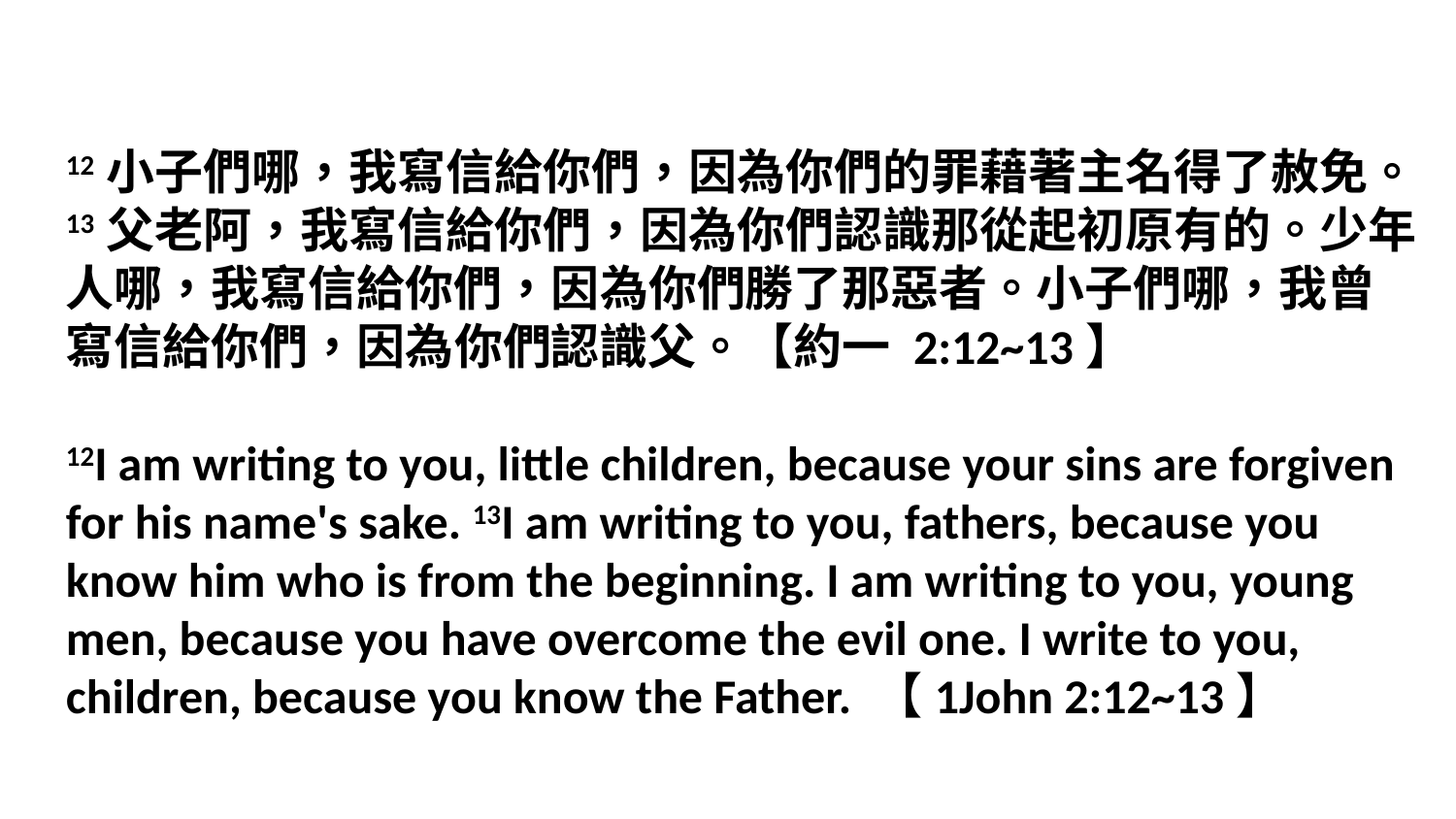

12小子們哪，我寫信給你們，因為你們的罪藉著主名得了赦免。13父老阿，我寫信給你們，因為你們認識那從起初原有的。少年人哪，我寫信給你們，因為你們勝了那惡者。小子們哪，我曾寫信給你們，因為你們認識父。【約一 2:12~13】
12I am writing to you, little children, because your sins are forgiven for his name's sake. 13I am writing to you, fathers, because you know him who is from the beginning. I am writing to you, young men, because you have overcome the evil one. I write to you, children, because you know the Father. 【1John 2:12~13】